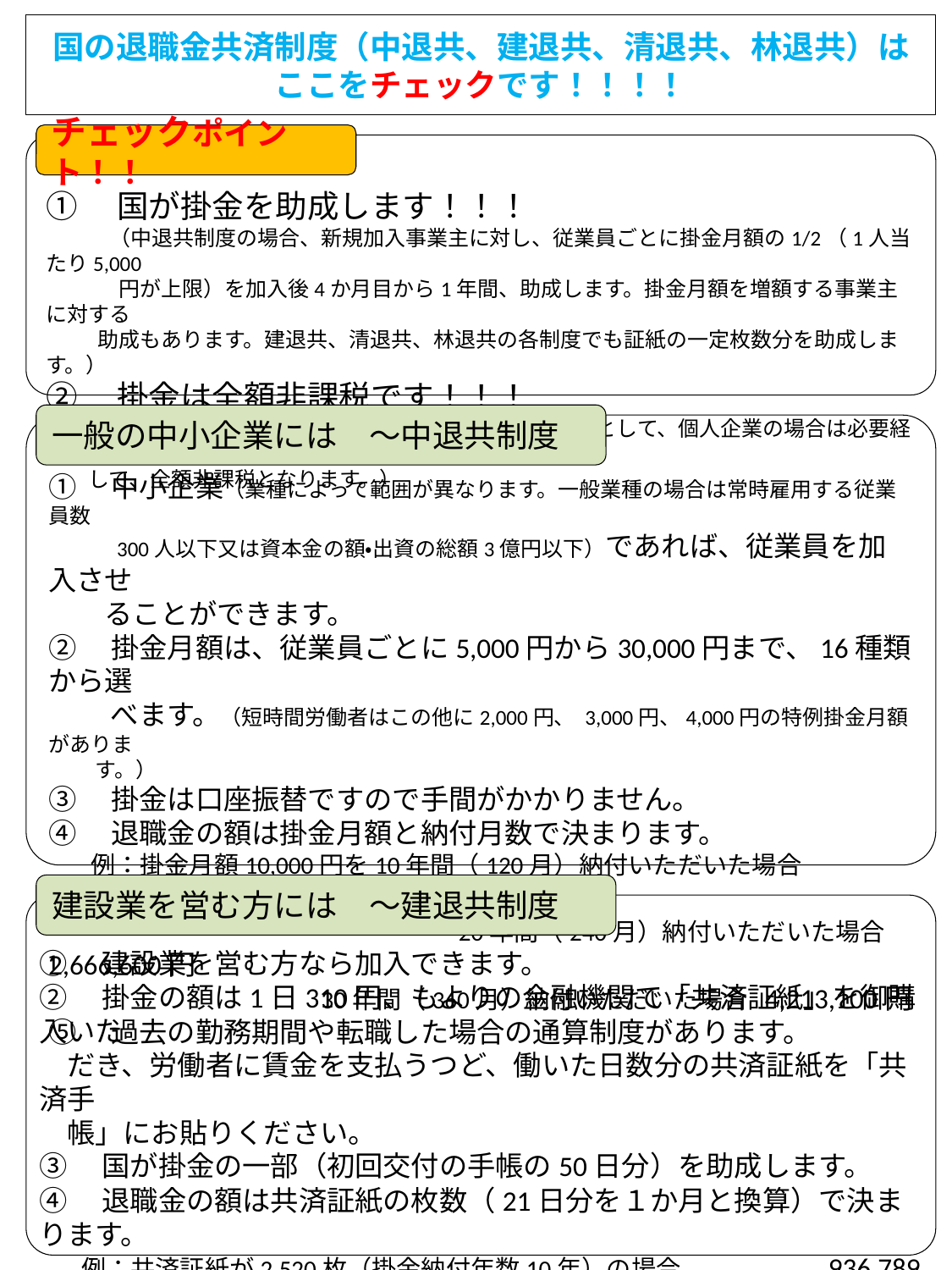

国の退職金共済制度（中退共、建退共、清退共、林退共）は
ここをチェックです！！！！
チェックポイント！！

①　国が掛金を助成します！！！
　　　（中退共制度の場合、新規加入事業主に対し、従業員ごとに掛金月額の1/2（1人当たり5,000
　　　  円が上限）を加入後4か月目から1年間、助成します。掛金月額を増額する事業主に対する
          助成もあります。建退共、清退共、林退共の各制度でも証紙の一定枚数分を助成します。）
②　掛金は全額非課税です！！！
　　（掛金は事業主が全額負担し、法人企業の場合は損金として、個人企業の場合は必要経費と
　　して、全額非課税となります。）

一般の中小企業には　～中退共制度

①　中小企業（業種によって範囲が異なります。一般業種の場合は常時雇用する従業員数
　　　300人以下又は資本金の額・出資の総額3億円以下）であれば、従業員を加入させ
　　ることができます。
②　掛金月額は、従業員ごとに5,000円から30,000円まで、16種類から選
　　 べます。（短時間労働者はこの他に2,000円、 3,000円、4,000円の特例掛金月額がありま
         す。）
③　掛金は口座振替ですので手間がかかりません。
④　退職金の額は掛金月額と納付月数で決まります。
　　例：掛金月額10,000円を10年間（120月）納付いただいた場合 1,265,600円
　　　 　　　　　　　　　　　　   20年間（240月）納付いただいた場合  2,666,600円
                                           30年間（360月）納付いただいた場合  4,213,100円
⑤　過去の勤務期間や転職した場合の通算制度があります。

建設業を営む方には　～建退共制度

①　建設業を営む方なら加入できます。
②　掛金の額は1日310円、もよりの金融機関で「共済証紙」を御購入いた
　だき、労働者に賃金を支払うつど、働いた日数分の共済証紙を「共済手
　帳」にお貼りください。
③　国が掛金の一部（初回交付の手帳の50日分）を助成します。
④　退職金の額は共済証紙の枚数（21日分を１か月と換算）で決まります。
　　例：共済証紙が2,520枚（掛金納付年数10年）の場合　　　　　936,789円
　　　 　　　　　　　  5,040枚（掛金納付年数20年）の場合　　　　 2,205,588円
⑤　公共工事の入札に参加するための経営事項審査で加点されます。